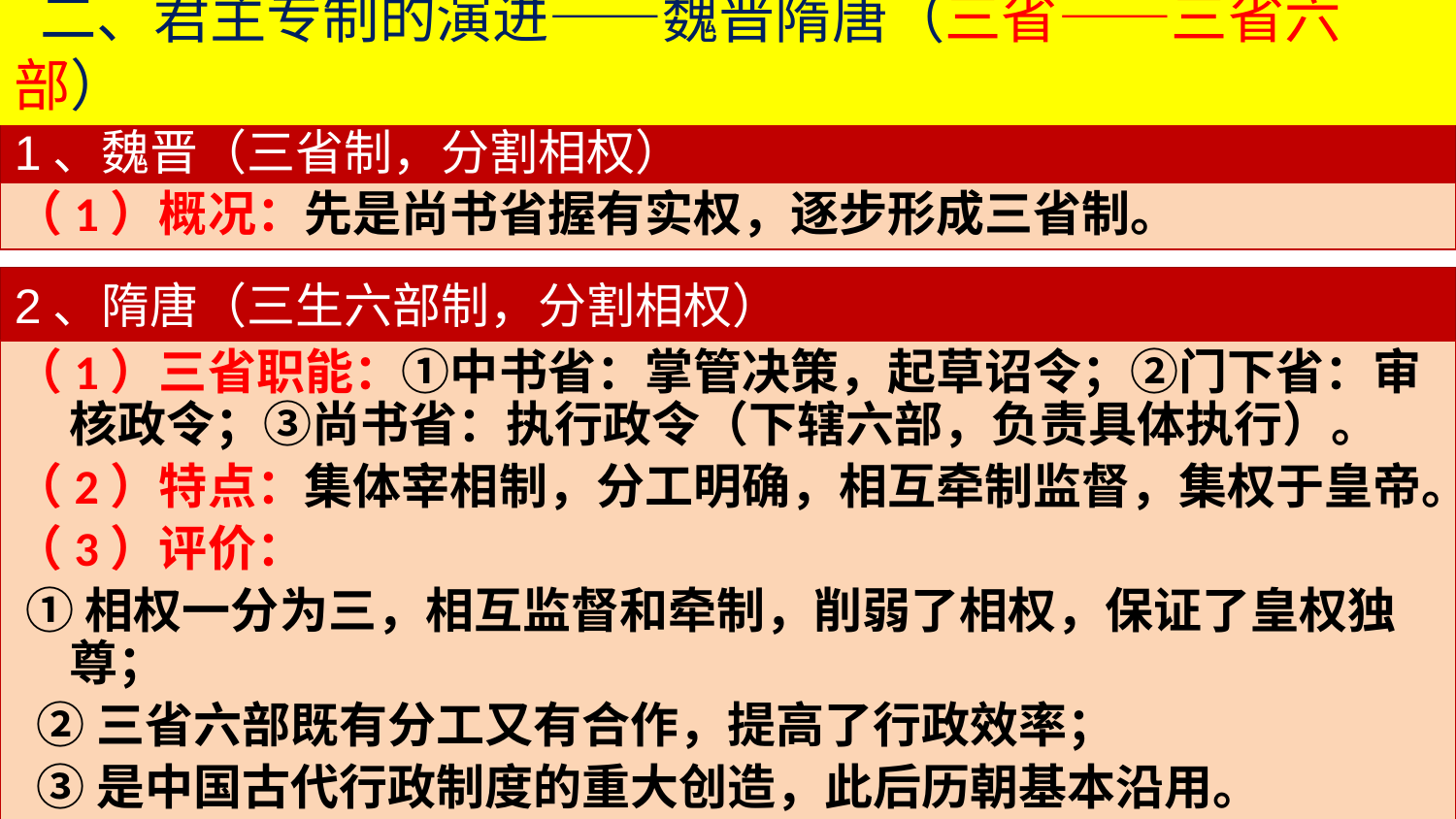

二、君主专制的演进——魏晋隋唐（三省——三省六部）
1、魏晋（三省制，分割相权）
（1）概况：先是尚书省握有实权，逐步形成三省制。
2、隋唐（三生六部制，分割相权）
（1）三省职能：①中书省：掌管决策，起草诏令；②门下省：审核政令；③尚书省：执行政令（下辖六部，负责具体执行）。
（2）特点：集体宰相制，分工明确，相互牵制监督，集权于皇帝。
（3）评价：
 ①相权一分为三，相互监督和牵制，削弱了相权，保证了皇权独尊；
  ②三省六部既有分工又有合作，提高了行政效率；
  ③是中国古代行政制度的重大创造，此后历朝基本沿用。